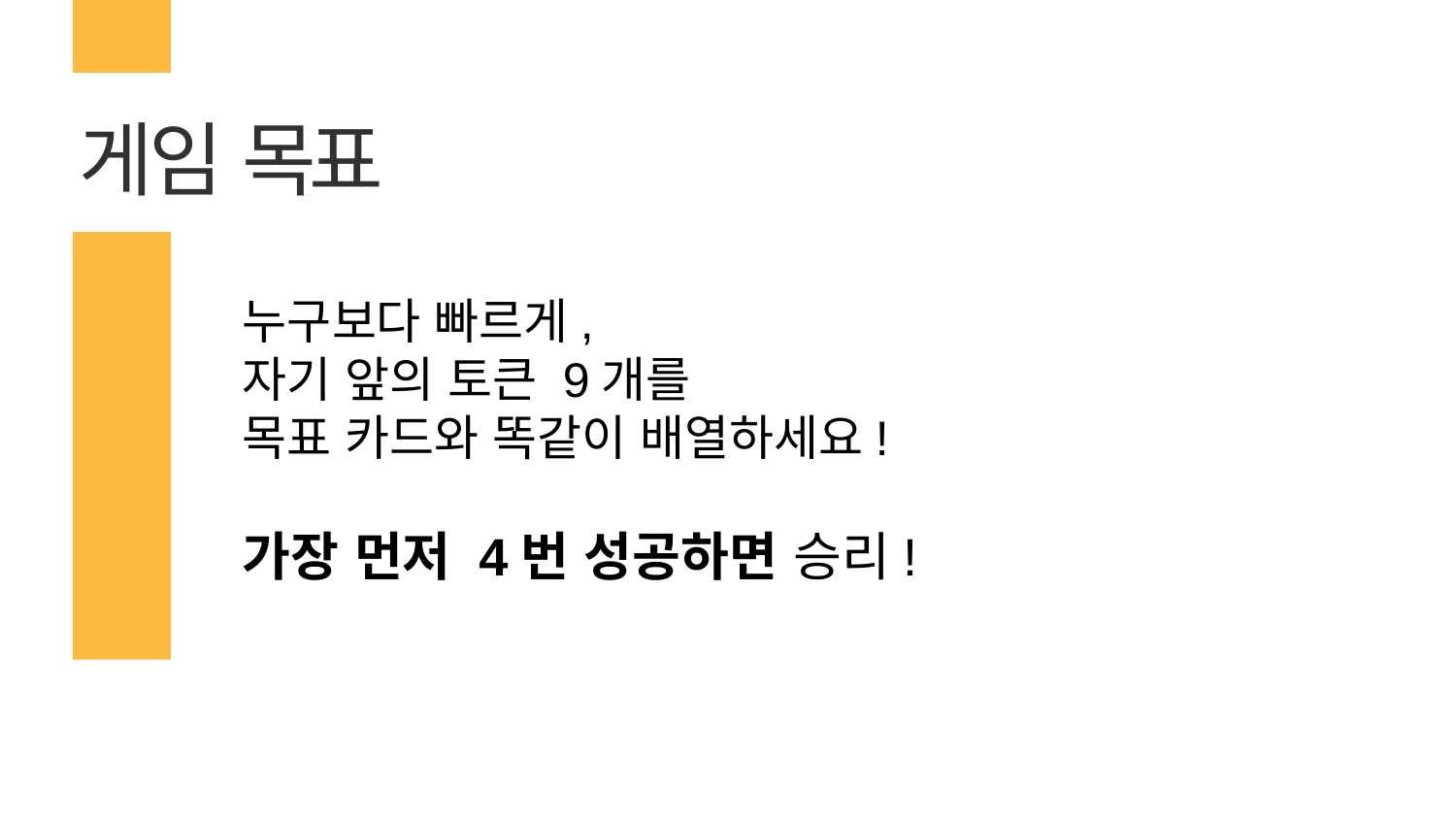

# 게임 목표

누구보다 빠르게,
자기 앞의 토큰 9개를
목표 카드와 똑같이 배열하세요!

가장 먼저 4번 성공하면 승리!